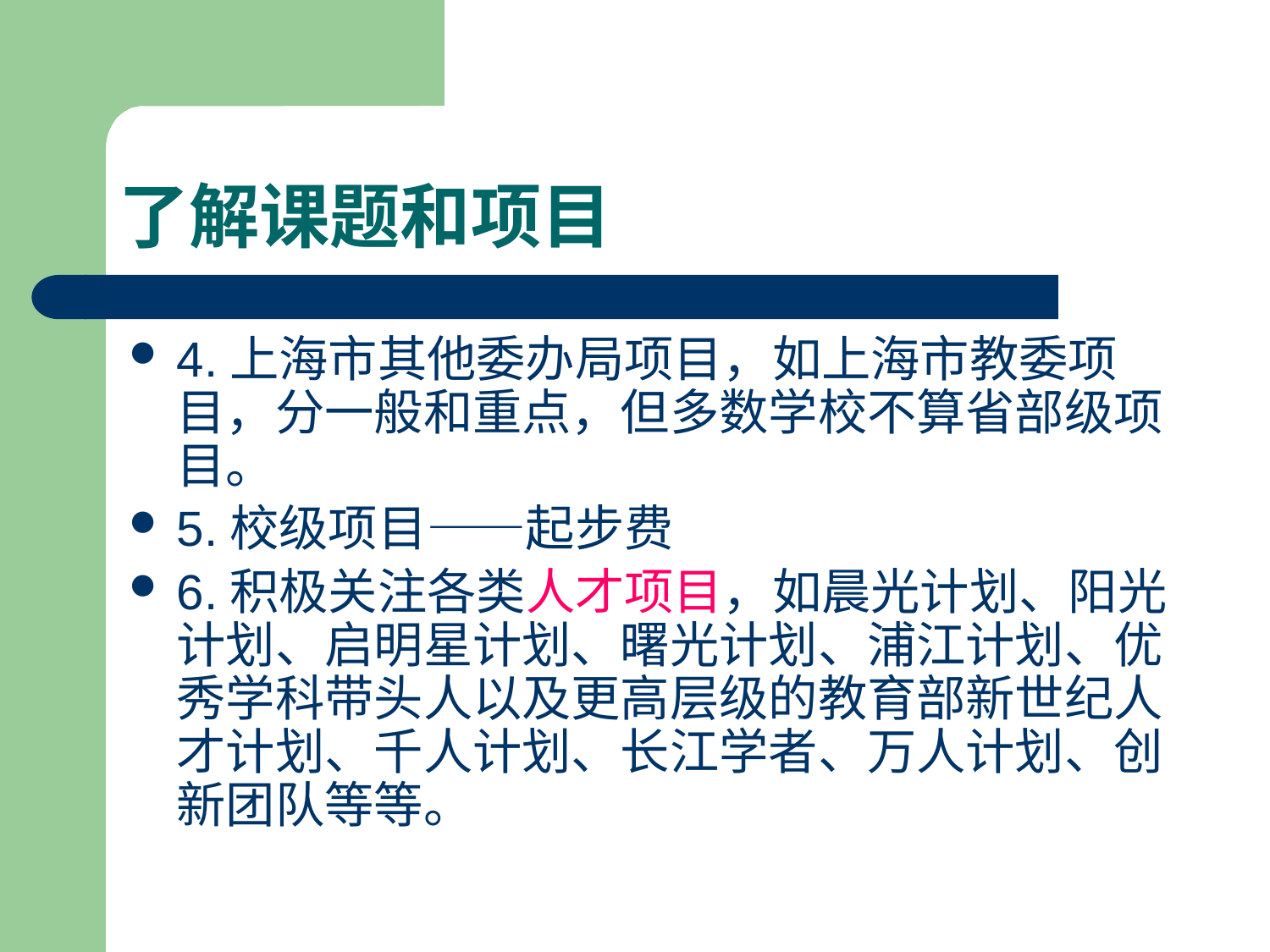

# 了解课题和项目
4.上海市其他委办局项目，如上海市教委项目，分一般和重点，但多数学校不算省部级项目。
5.校级项目——起步费
6.积极关注各类人才项目，如晨光计划、阳光计划、启明星计划、曙光计划、浦江计划、优秀学科带头人以及更高层级的教育部新世纪人才计划、千人计划、长江学者、万人计划、创新团队等等。